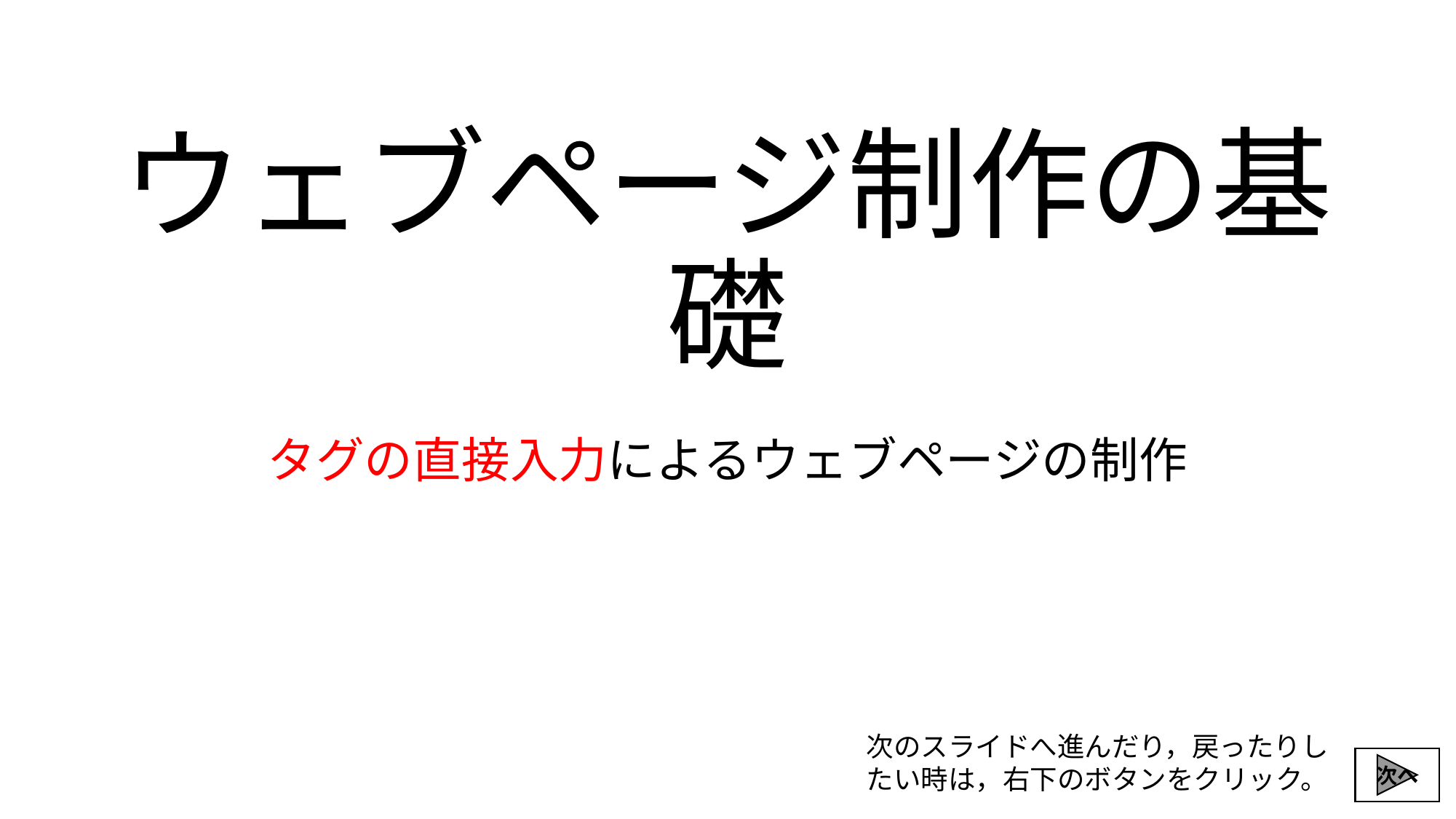

# ウェブページ制作の基礎
タグの直接入力によるウェブページの制作
次のスライドへ進んだり，戻ったりしたい時は，右下のボタンをクリック。
次へ